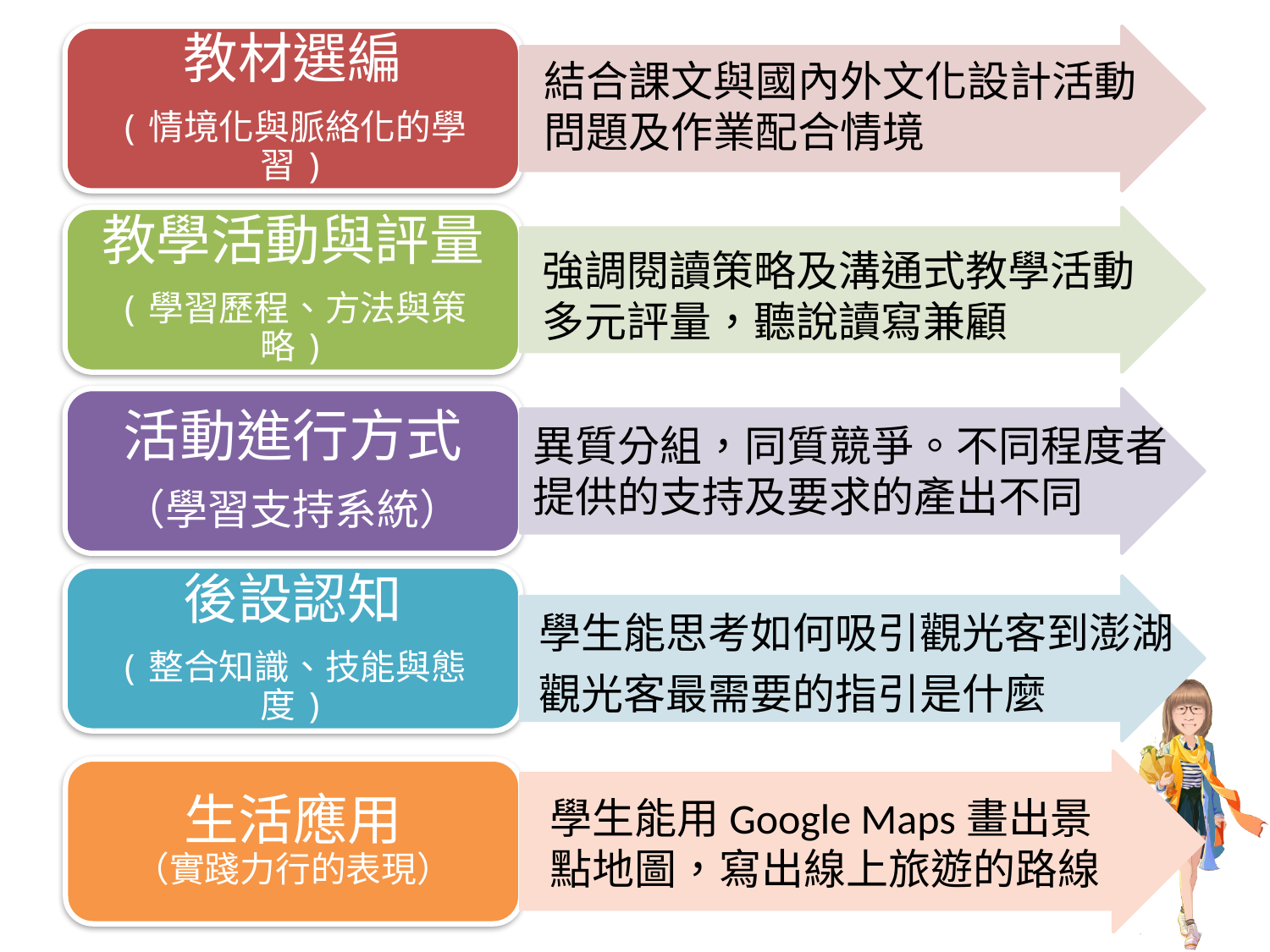

教材選編
(情境化與脈絡化的學習)

結合課文與國內外文化設計活動
問題及作業配合情境
教學活動與評量
(學習歷程、方法與策略)

強調閱讀策略及溝通式教學活動
多元評量，聽說讀寫兼顧
活動進行方式
（學習支持系統）

異質分組，同質競爭。不同程度者提供的支持及要求的產出不同
後設認知
(整合知識、技能與態度)

學生能思考如何吸引觀光客到澎湖
觀光客最需要的指引是什麼

學生能用Google Maps畫出景點地圖，寫出線上旅遊的路線
生活應用
（實踐力行的表現）